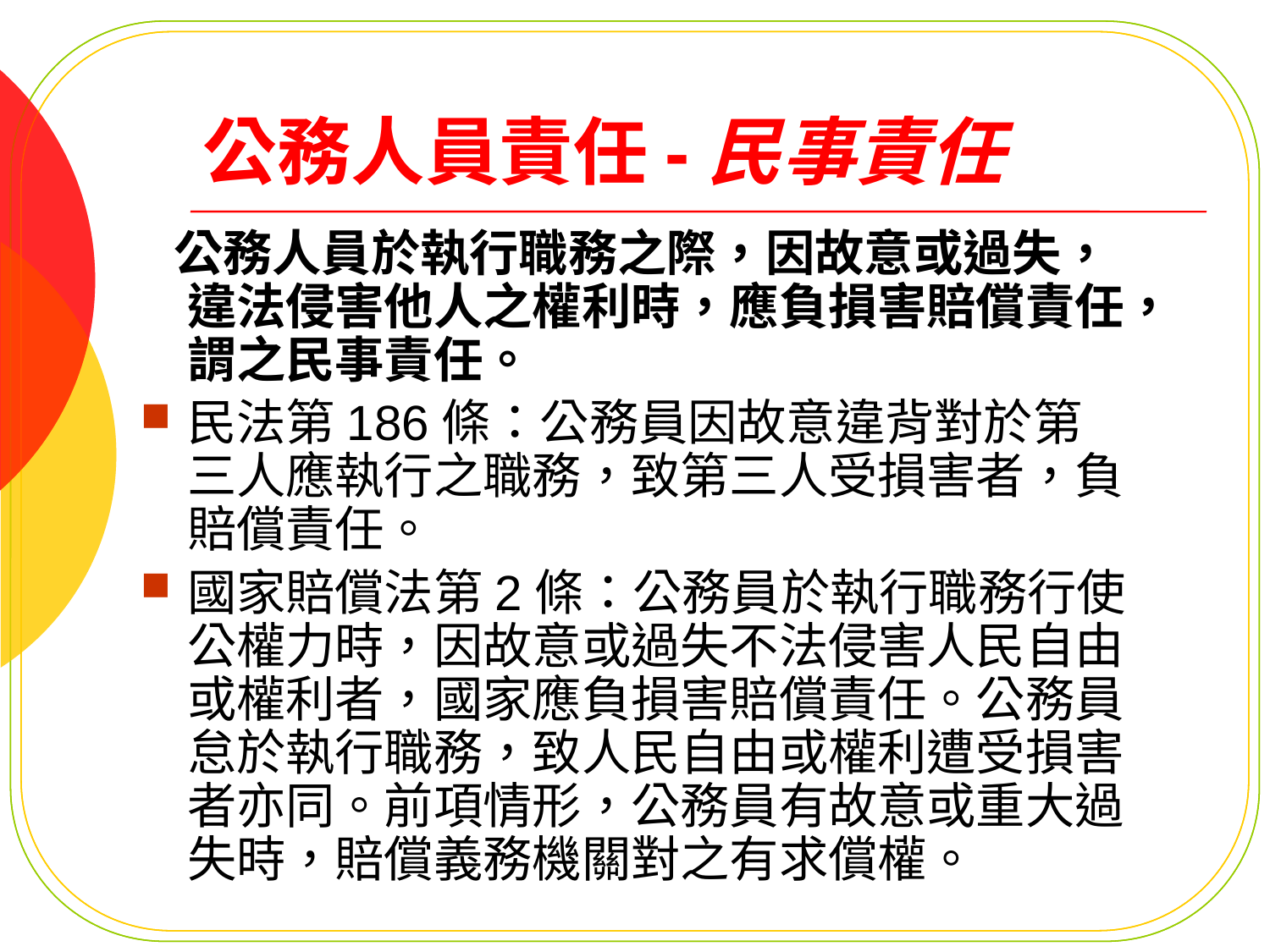

# 公務人員責任-民事責任
  公務人員於執行職務之際，因故意或過失，違法侵害他人之權利時，應負損害賠償責任，謂之民事責任。
民法第186條：公務員因故意違背對於第三人應執行之職務，致第三人受損害者，負賠償責任。
國家賠償法第2條：公務員於執行職務行使公權力時，因故意或過失不法侵害人民自由或權利者，國家應負損害賠償責任。公務員怠於執行職務，致人民自由或權利遭受損害者亦同。前項情形，公務員有故意或重大過失時，賠償義務機關對之有求償權。